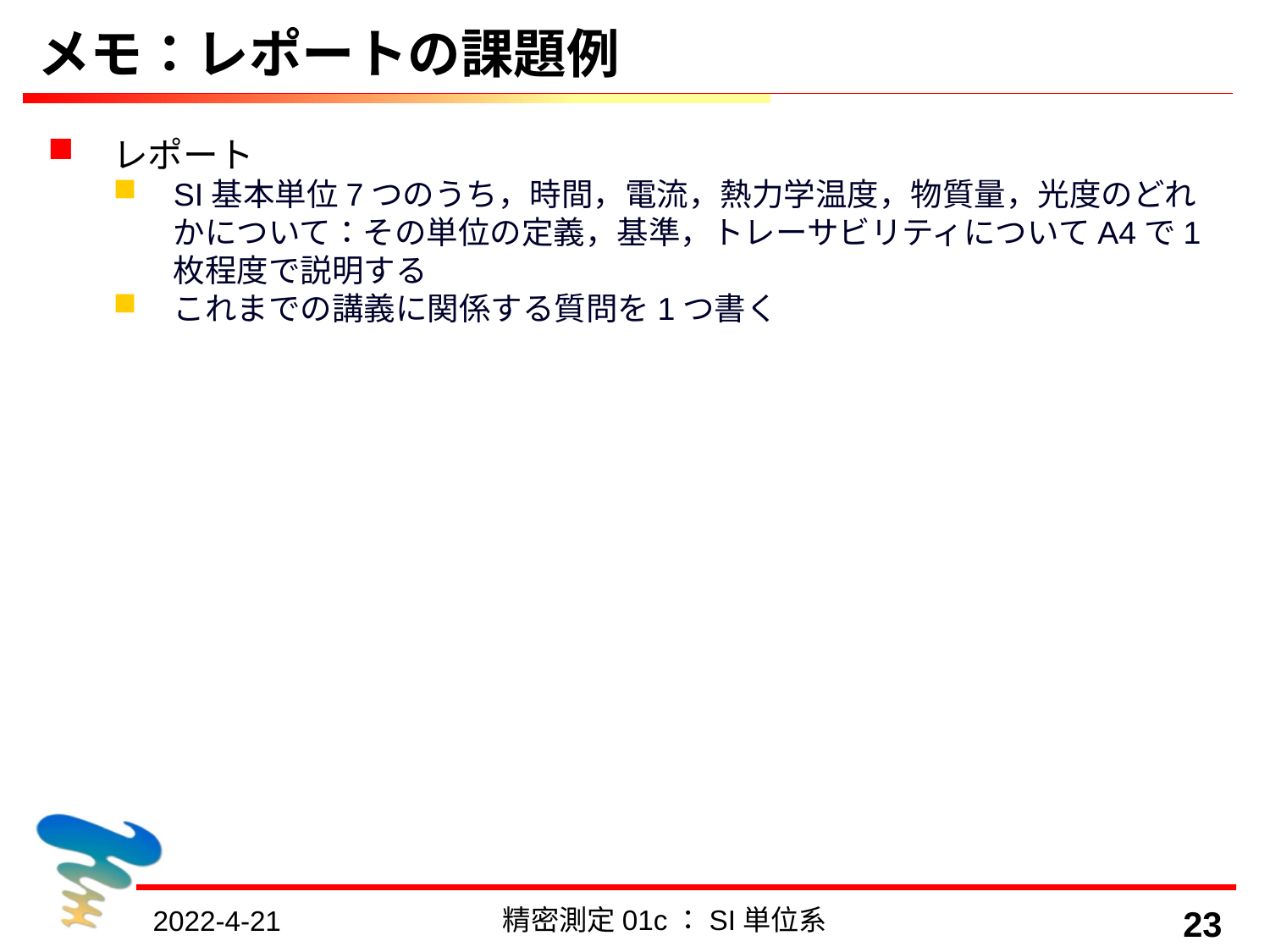

# メモ：レポートの課題例
レポート
SI基本単位7つのうち，時間，電流，熱力学温度，物質量，光度のどれかについて：その単位の定義，基準，トレーサビリティについてA4で1枚程度で説明する
これまでの講義に関係する質問を1つ書く
精密測定01c：SI単位系
23
2022-4-21